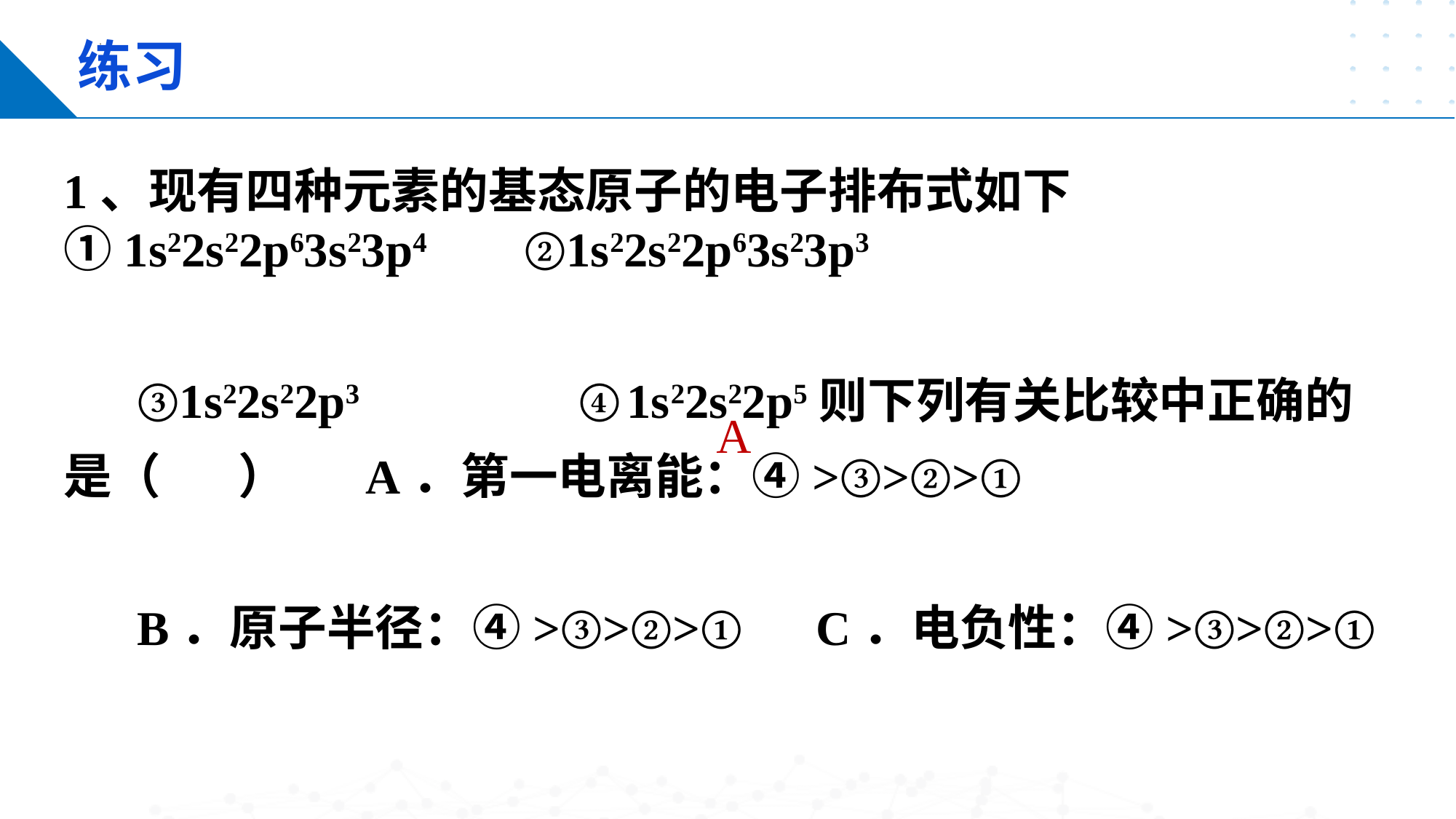

练习
1、现有四种元素的基态原子的电子排布式如下      ①1s22s22p63s23p4        ②1s22s22p63s23p3

      ③1s22s22p3                  ④1s22s22p5则下列有关比较中正确的是（       ）      A．第一电离能：④>③>②>①

      B．原子半径：④>③>②>①      C．电负性：④>③>②>①

      D．最高正化合价：④>③=②>①
A